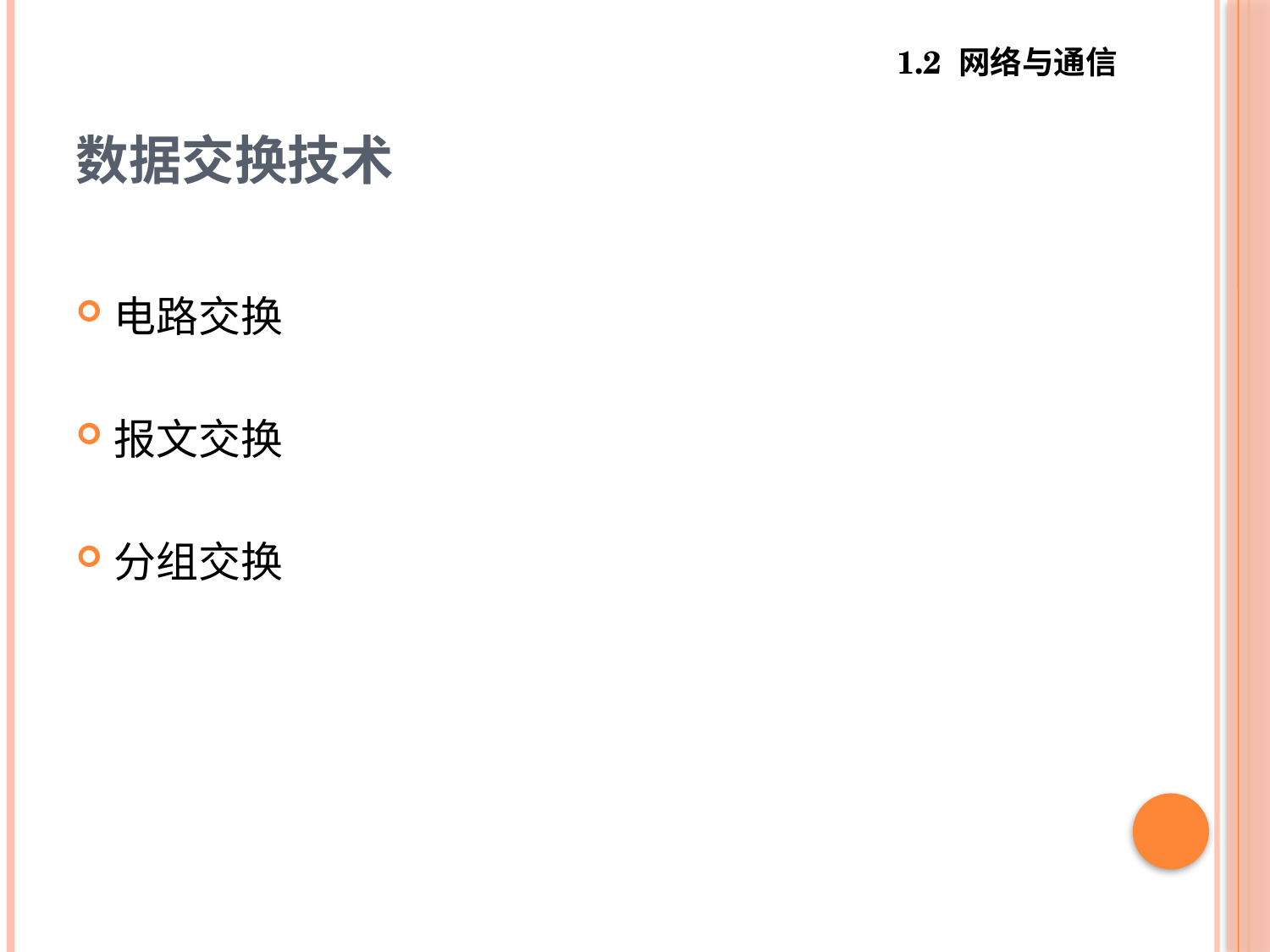

1.2 网络与通信
# 数据交换技术

电路交换

报文交换

分组交换